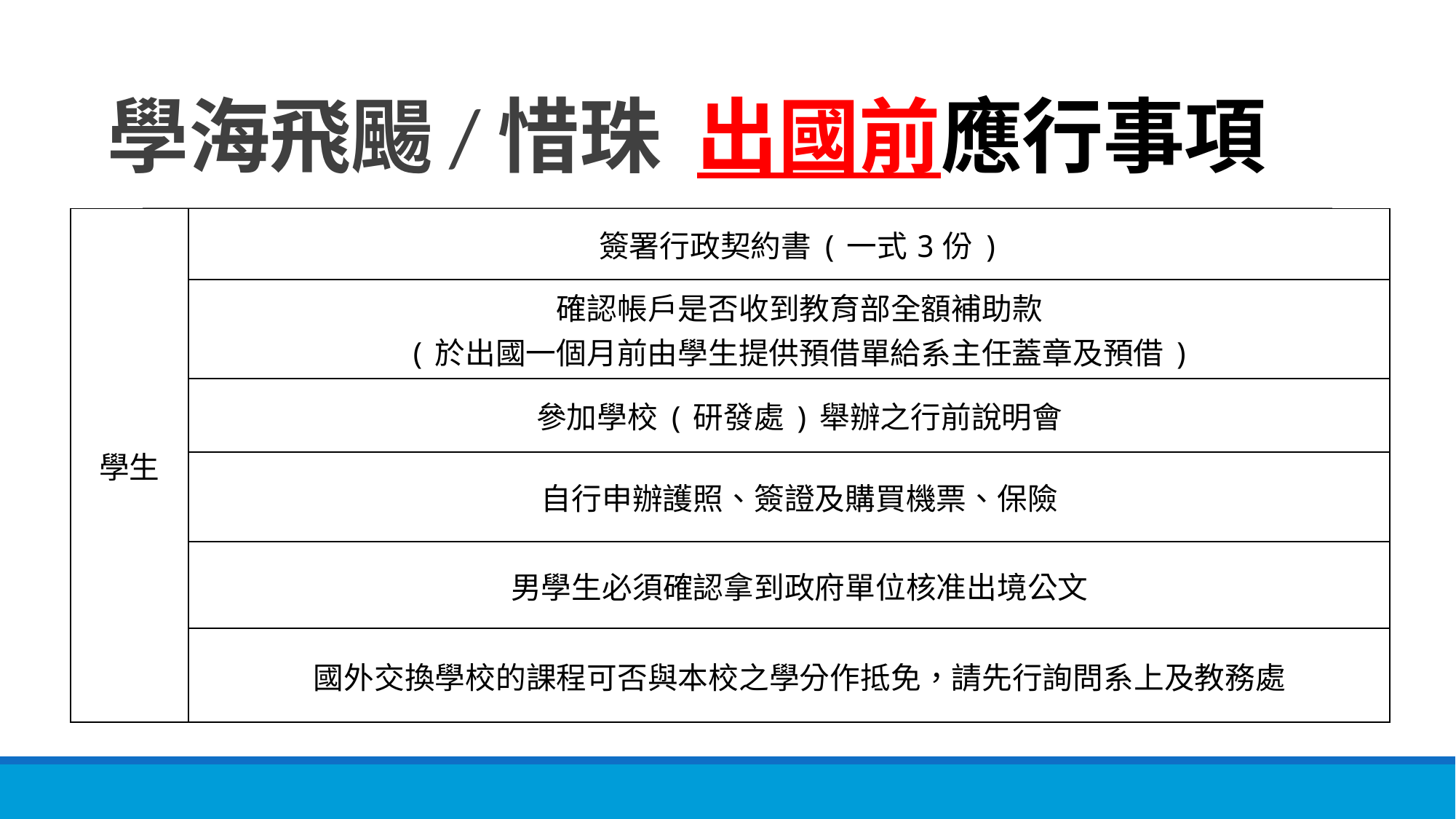

# 學海飛颺/惜珠  出國前應行事項

| 學生 | 簽署行政契約書(一式3份) |
| --- | --- |
|  | 確認帳戶是否收到教育部全額補助款 (於出國一個月前由學生提供預借單給系主任蓋章及預借) |
|  | 參加學校(研發處)舉辦之行前說明會 |
|  | 自行申辦護照、簽證及購買機票、保險 |
|  | 男學生必須確認拿到政府單位核准出境公文 |
|  | 國外交換學校的課程可否與本校之學分作抵免，請先行詢問系上及教務處 |